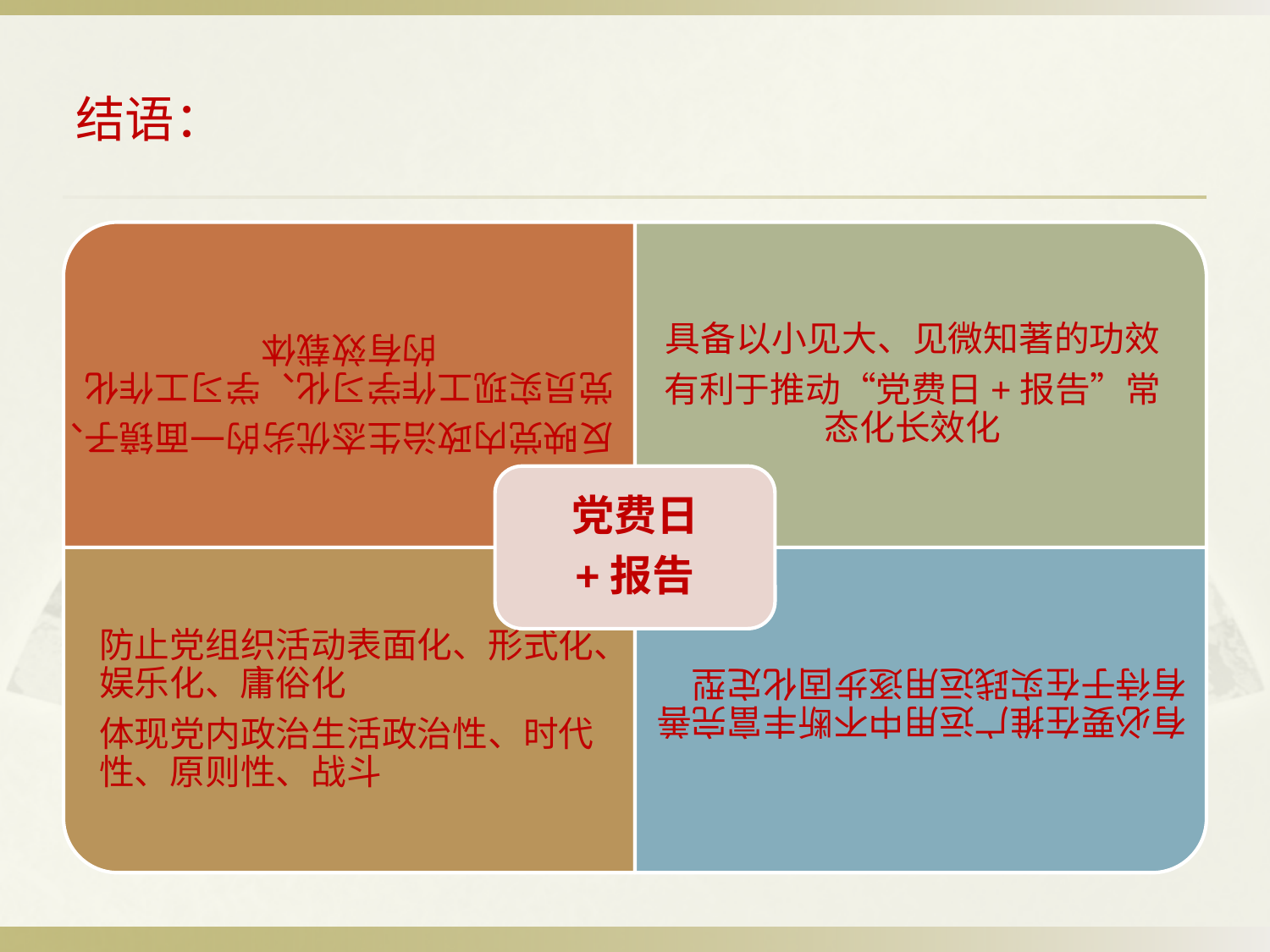

# 结语：
反映党内政治生态优劣的一面镜子、
党员实现工作学习化、学习工作化的有效载体
具备以小见大、见微知著的功效
有利于推动“党费日+报告”常态化长效化
防止党组织活动表面化、形式化、娱乐化、庸俗化
体现党内政治生活政治性、时代性、原则性、战斗
有必要在推广运用中不断丰富完善有待于在实践运用逐步固化定型
党费日
+报告